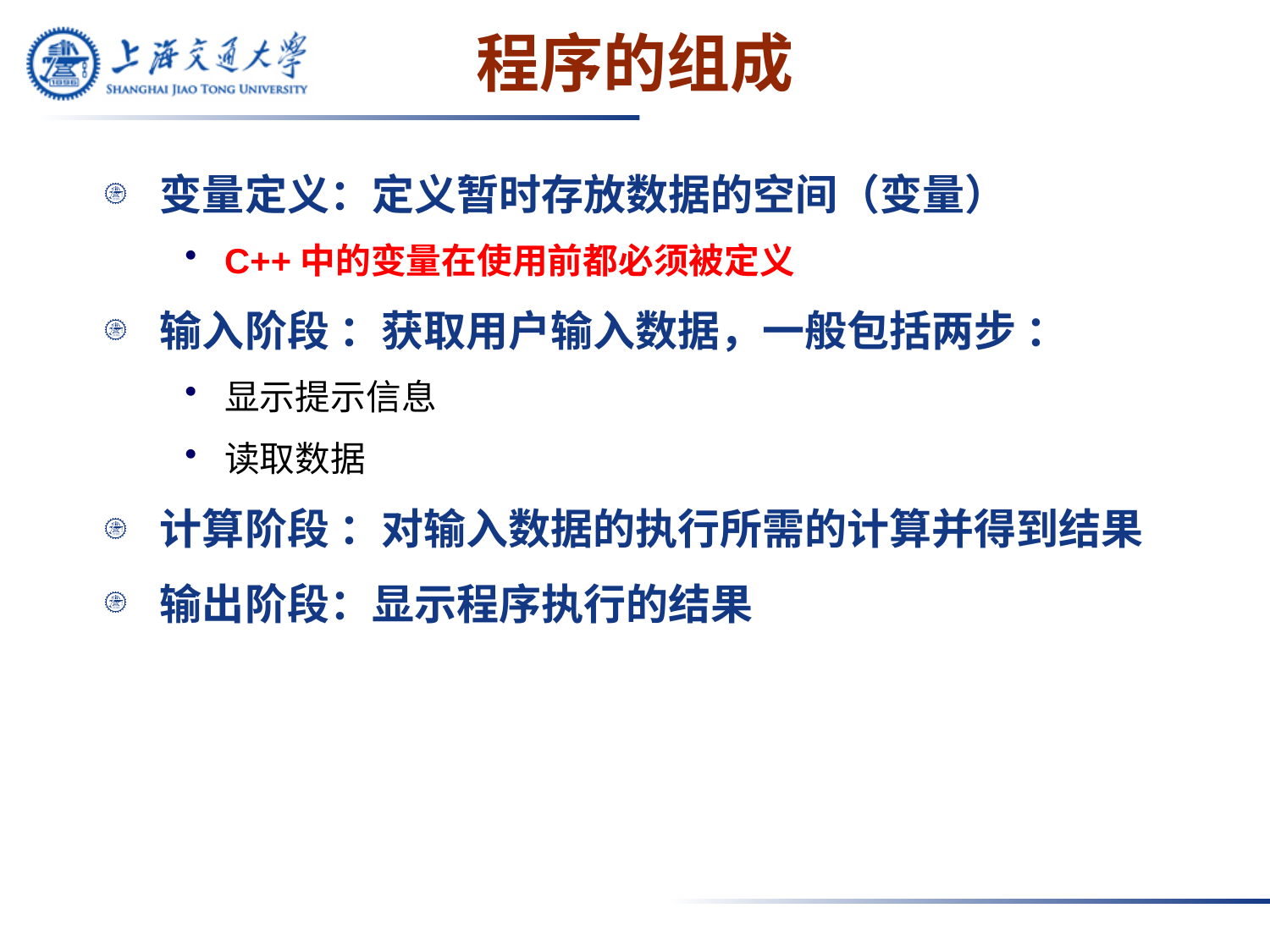

# 程序的组成
变量定义：定义暂时存放数据的空间（变量）
C++中的变量在使用前都必须被定义
输入阶段 ：获取用户输入数据，一般包括两步 ：
显示提示信息
读取数据
计算阶段 ：对输入数据的执行所需的计算并得到结果
输出阶段：显示程序执行的结果